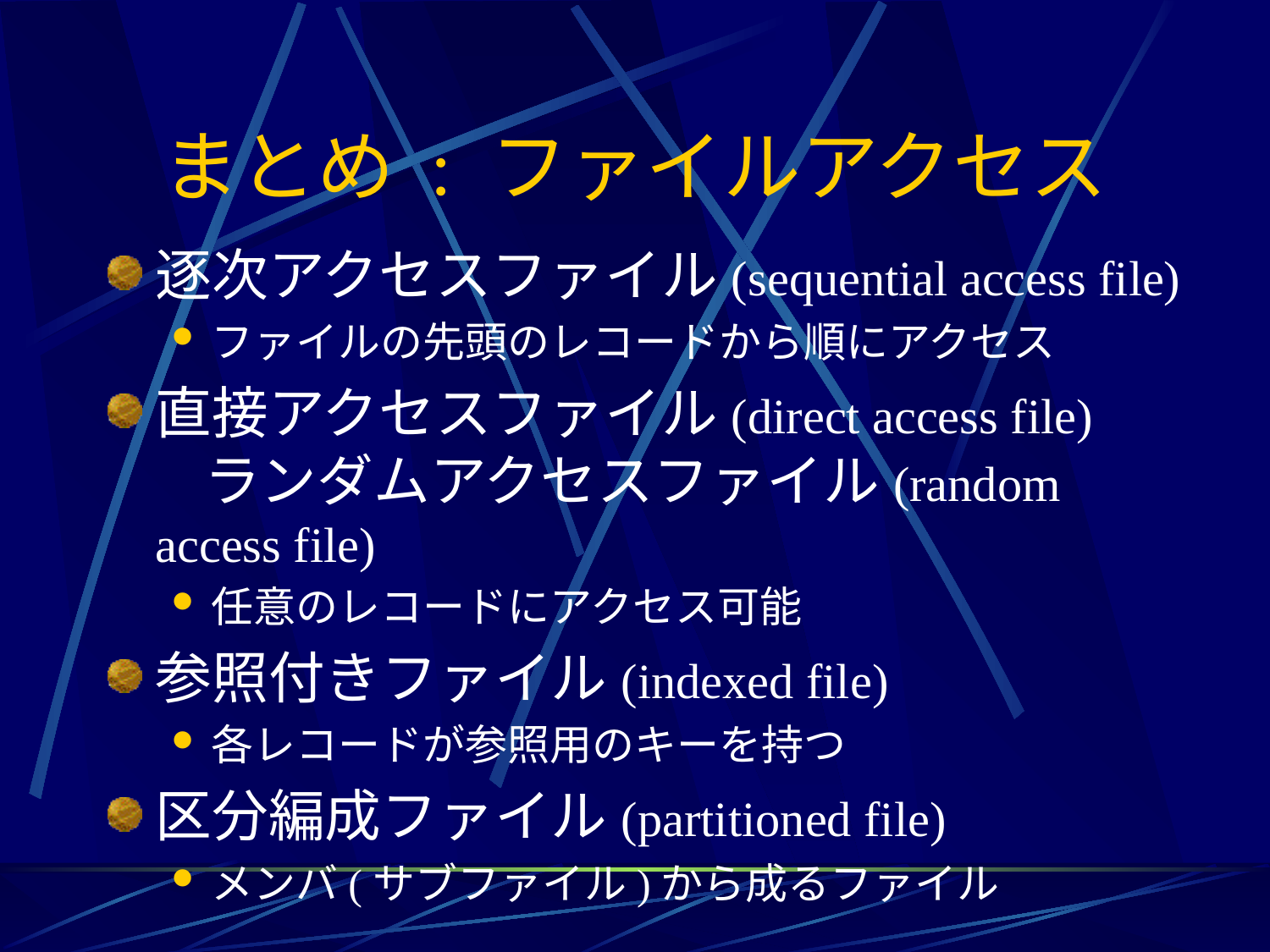

# まとめ : ファイルアクセス
逐次アクセスファイル(sequential access file)
ファイルの先頭のレコードから順にアクセス
直接アクセスファイル(direct access file)           ランダムアクセスファイル(random access file)
任意のレコードにアクセス可能
参照付きファイル(indexed file)
各レコードが参照用のキーを持つ
区分編成ファイル(partitioned file)
メンバ(サブファイル)から成るファイル